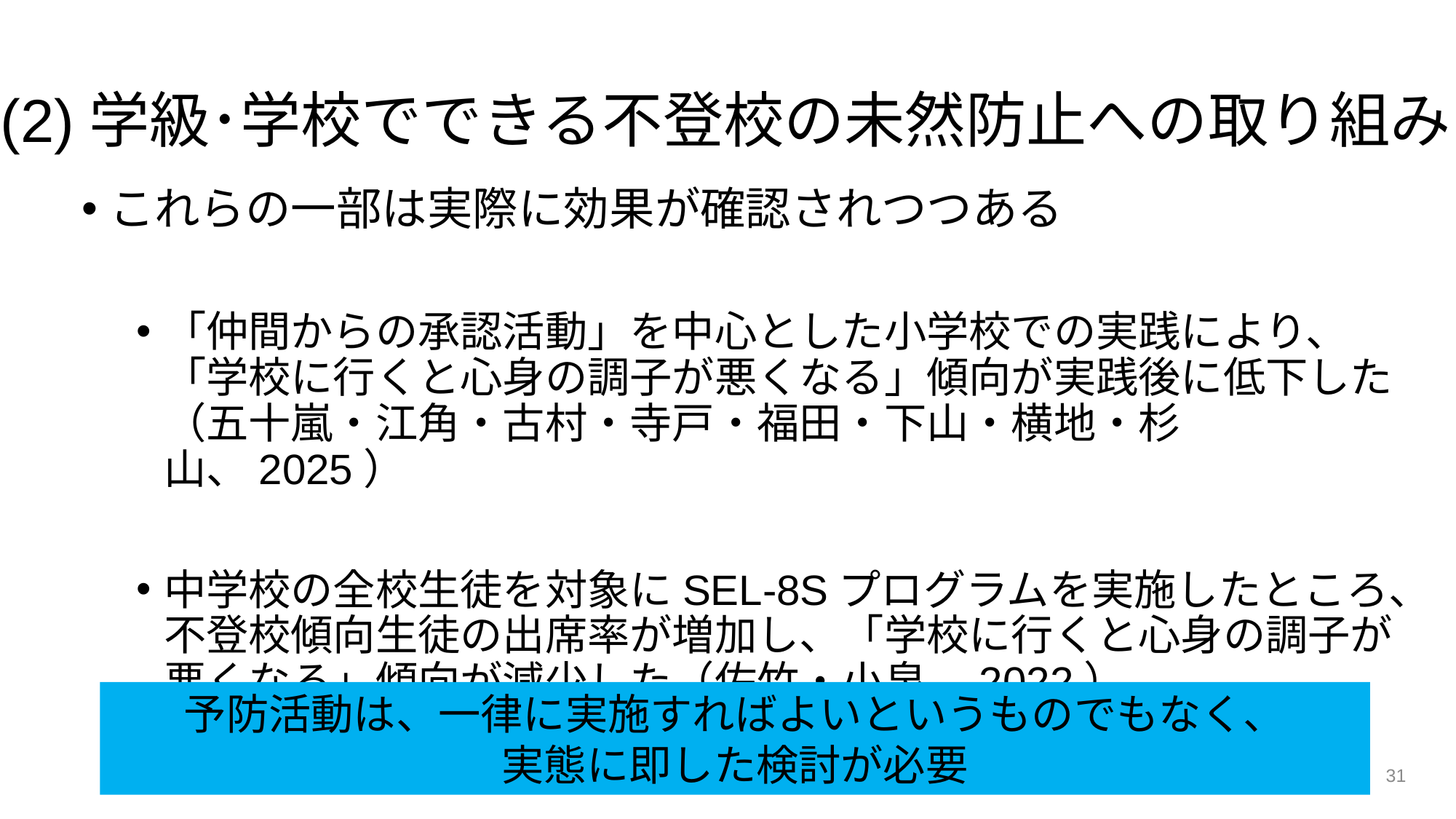

# (2)学級･学校でできる不登校の未然防止への取り組み
これらの一部は実際に効果が確認されつつある

「仲間からの承認活動」を中心とした小学校での実践により、「学校に行くと心身の調子が悪くなる」傾向が実践後に低下した（五十嵐・江角・古村・寺戸・福田・下山・横地・杉山、2025）

中学校の全校生徒を対象にSEL-8Sプログラムを実施したところ、不登校傾向生徒の出席率が増加し、「学校に行くと心身の調子が悪くなる」傾向が減少した（佐竹・小泉、2022）
予防活動は、一律に実施すればよいというものでもなく、
実態に即した検討が必要
31